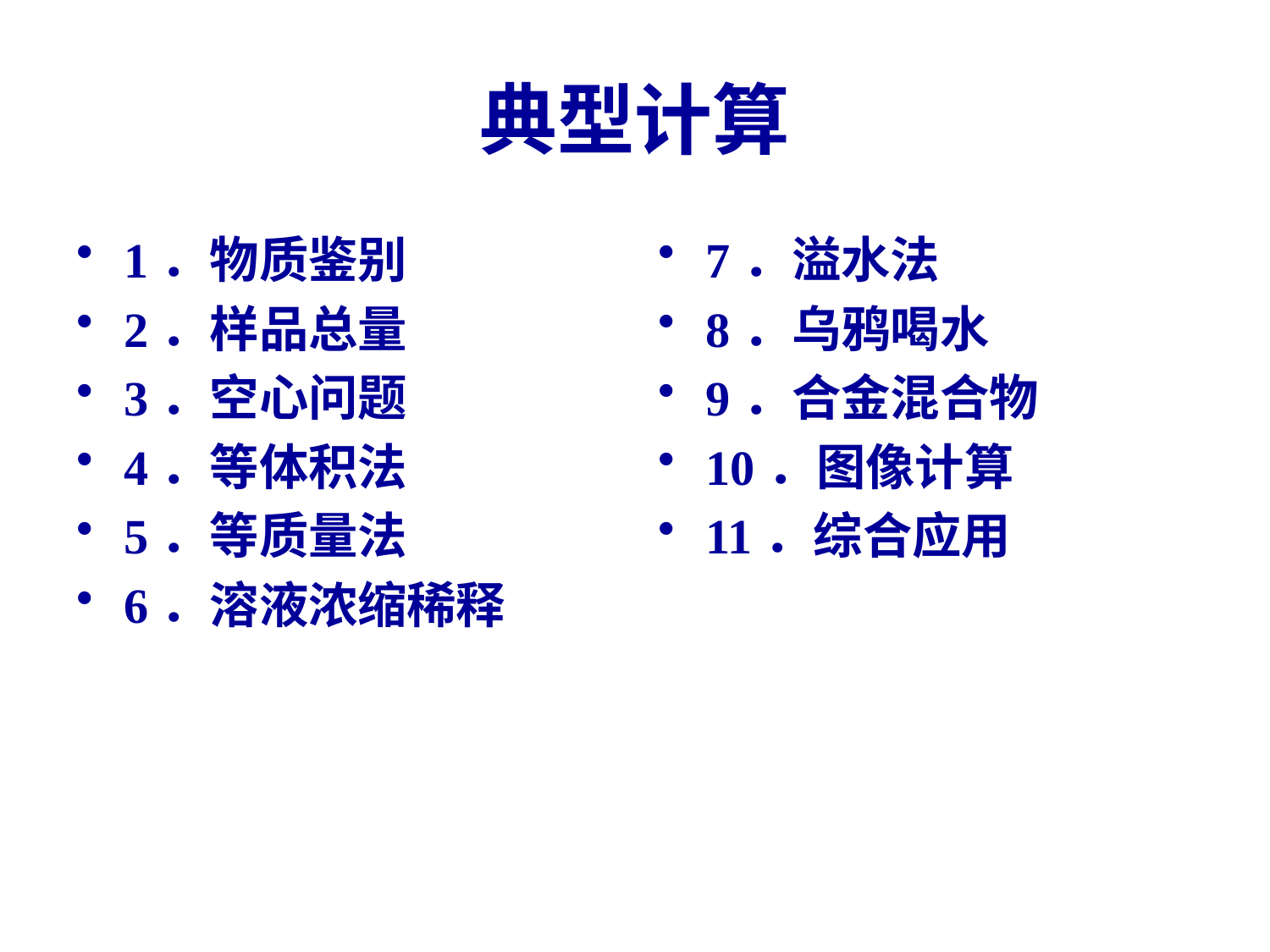

# 典型计算
1．物质鉴别
2．样品总量
3．空心问题
4．等体积法
5．等质量法
6．溶液浓缩稀释

7．溢水法
8．乌鸦喝水
9．合金混合物
10．图像计算
11．综合应用